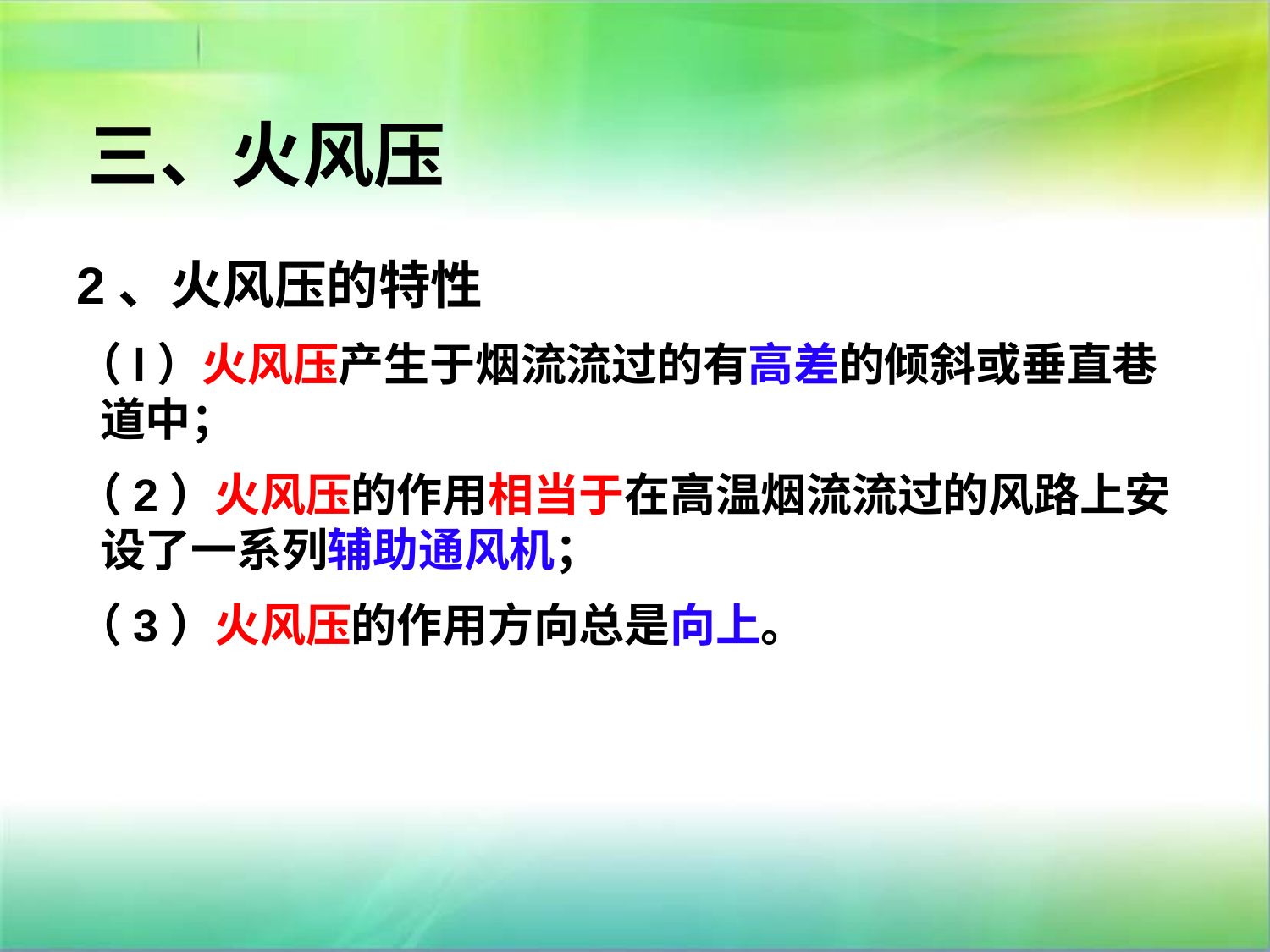

# 三、火风压
2、火风压的特性
（l）火风压产生于烟流流过的有高差的倾斜或垂直巷道中；
（2）火风压的作用相当于在高温烟流流过的风路上安设了一系列辅助通风机；
（3）火风压的作用方向总是向上。